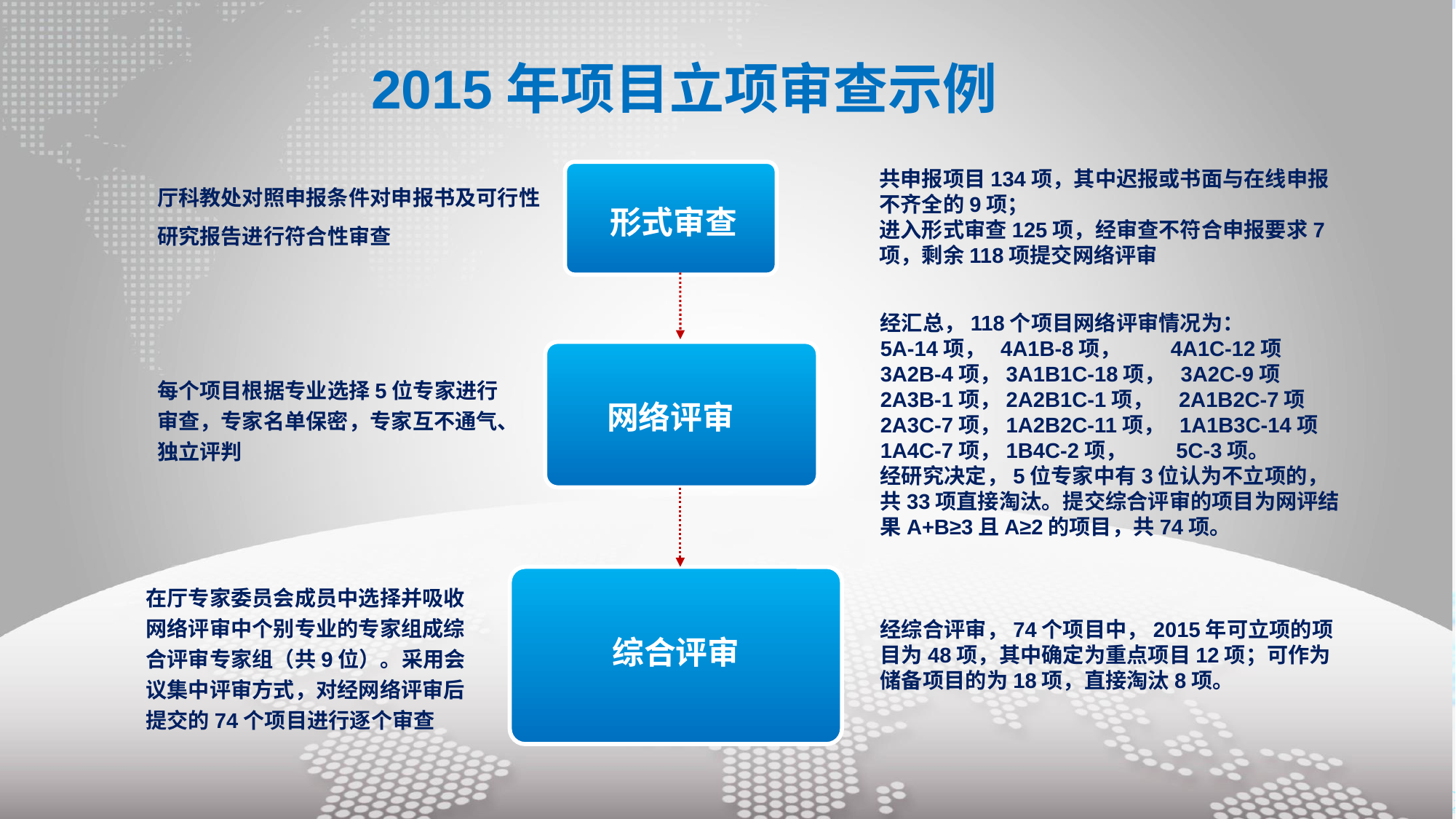

# 2015年项目立项审查示例
共申报项目134项，其中迟报或书面与在线申报不齐全的9项；
进入形式审查125项，经审查不符合申报要求7项，剩余118项提交网络评审

厅科教处对照申报条件对申报书及可行性研究报告进行符合性审查
形式审查

经汇总，118个项目网络评审情况为：
5A-14项，  4A1B-8项，         4A1C-12项
3A2B-4项，3A1B1C-18项，  3A2C-9项
2A3B-1项，2A2B1C-1项，    2A1B2C-7项2A3C-7项，1A2B2C-11项，  1A1B3C-14项1A4C-7项，1B4C-2项，         5C-3项。
经研究决定，5位专家中有3位认为不立项的，共33项直接淘汰。提交综合评审的项目为网评结果A+B≥3且A≥2的项目，共74项。

每个项目根据专业选择5位专家进行审查，专家名单保密，专家互不通气、独立评判
网络评审

在厅专家委员会成员中选择并吸收网络评审中个别专业的专家组成综合评审专家组（共9位）。采用会议集中评审方式，对经网络评审后提交的74个项目进行逐个审查
经综合评审，74个项目中，2015年可立项的项目为48项，其中确定为重点项目12项；可作为储备项目的为18项，直接淘汰8项。
综合评审